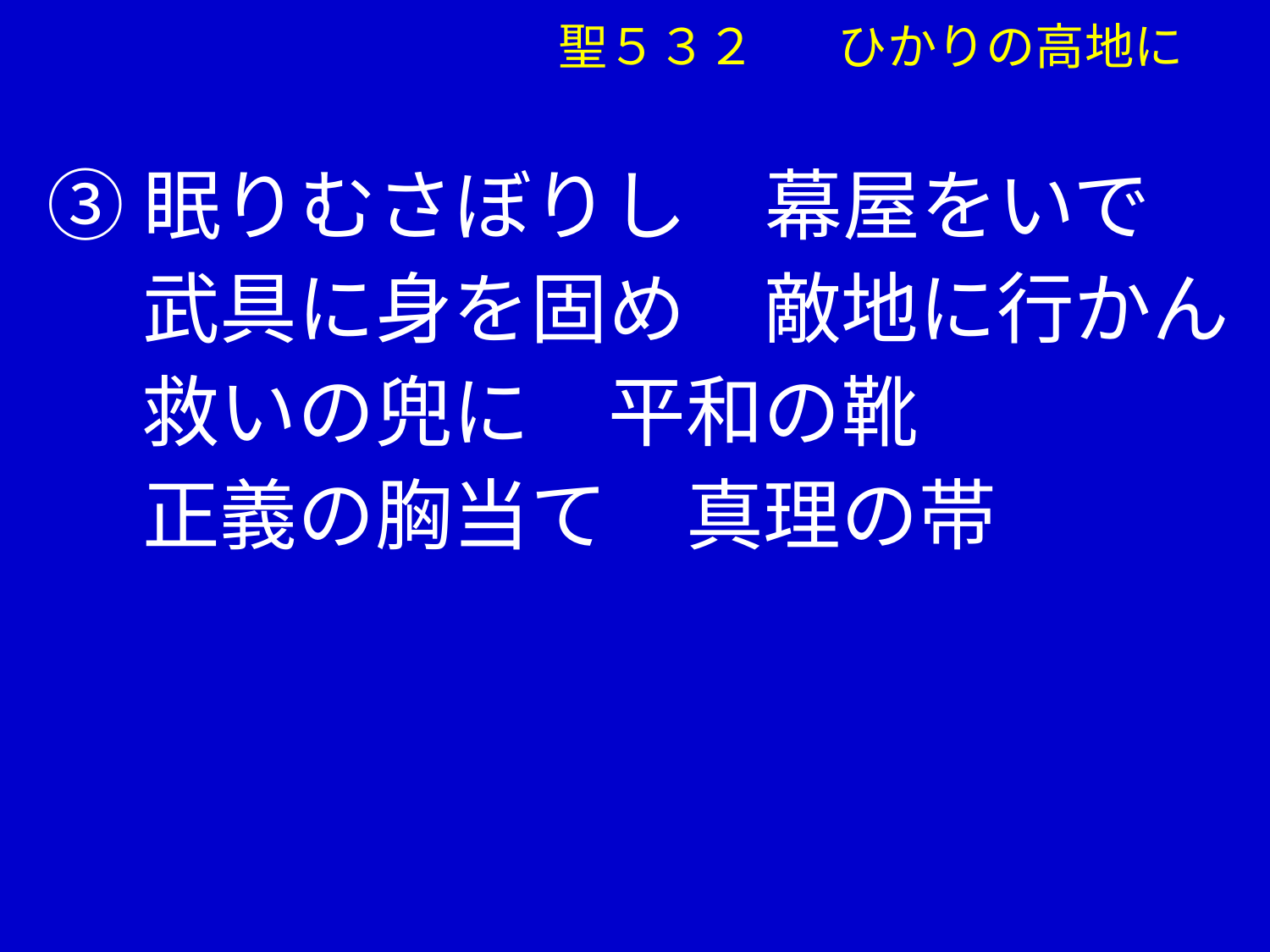

聖５３２   　ひかりの高地に
③眠りむさぼりし　幕屋をいで
　 武具に身を固め　敵地に行かん
　 救いの兜に　平和の靴
　 正義の胸当て　真理の帯